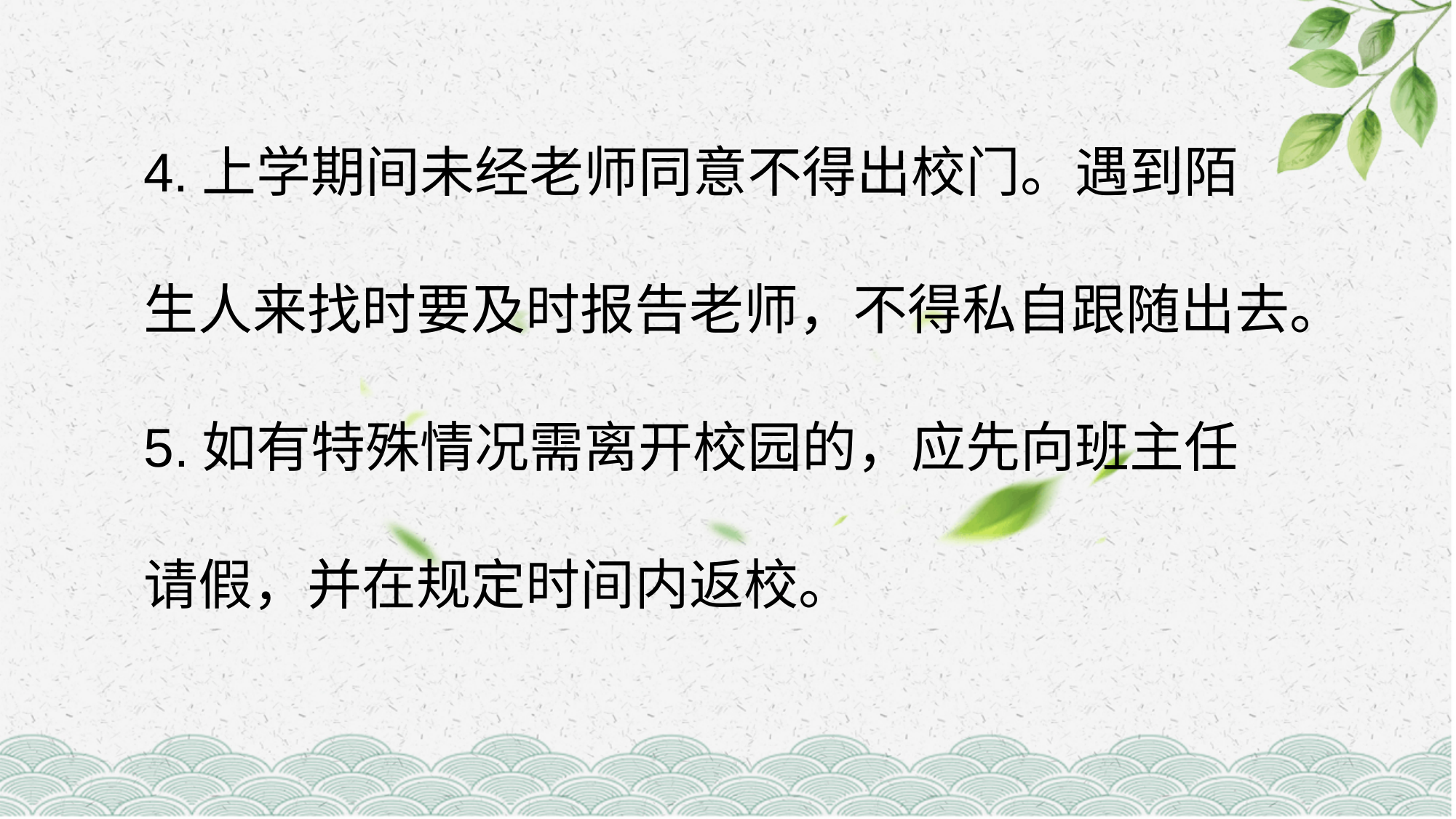

4.上学期间未经老师同意不得出校门。遇到陌生人来找时要及时报告老师，不得私自跟随出去。
5.如有特殊情况需离开校园的，应先向班主任请假，并在规定时间内返校。